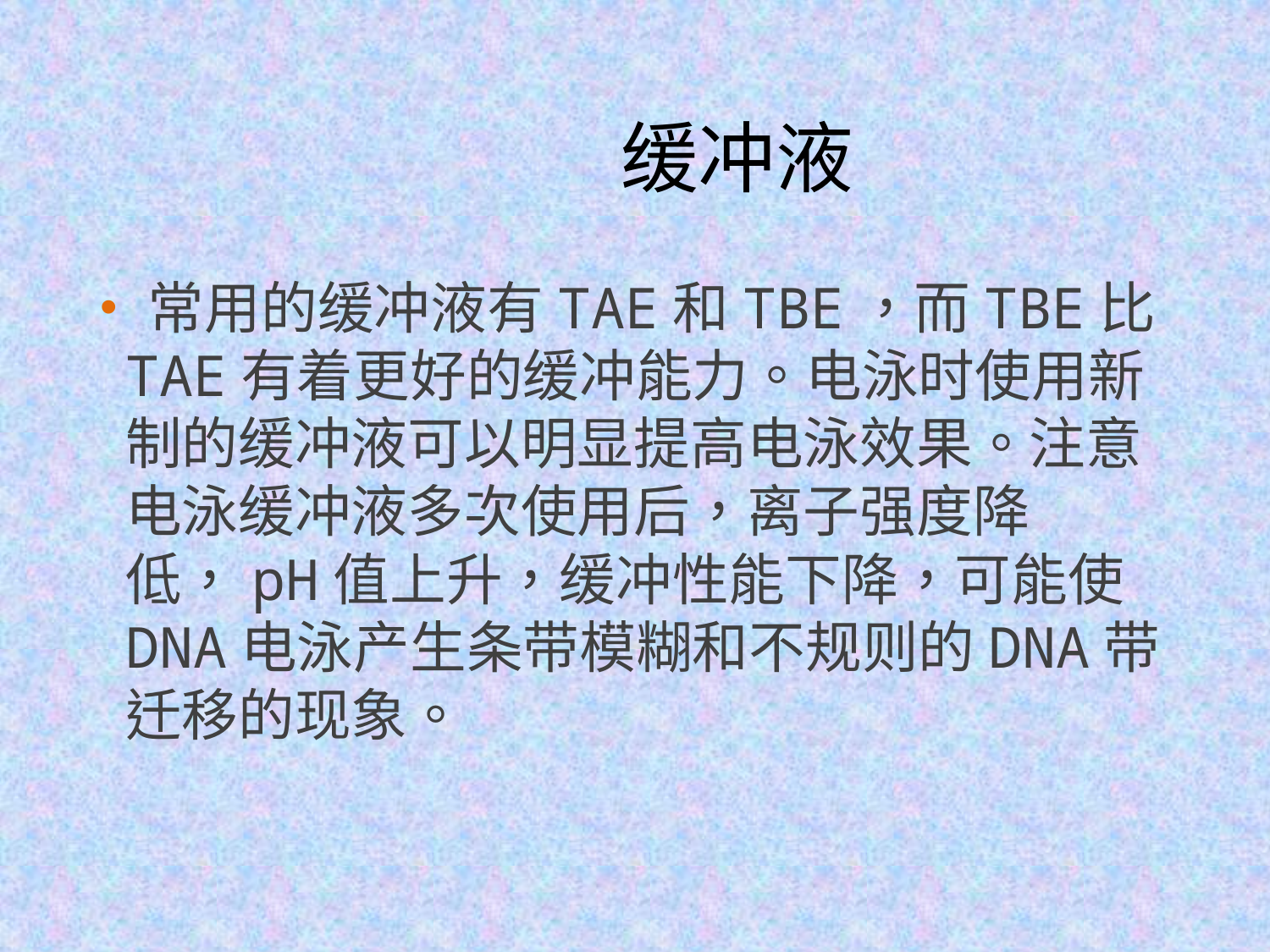

# 缓冲液
 常用的缓冲液有TAE和TBE，而TBE比TAE有着更好的缓冲能力。电泳时使用新制的缓冲液可以明显提高电泳效果。注意电泳缓冲液多次使用后，离子强度降低，pH值上升，缓冲性能下降，可能使DNA电泳产生条带模糊和不规则的DNA带迁移的现象。